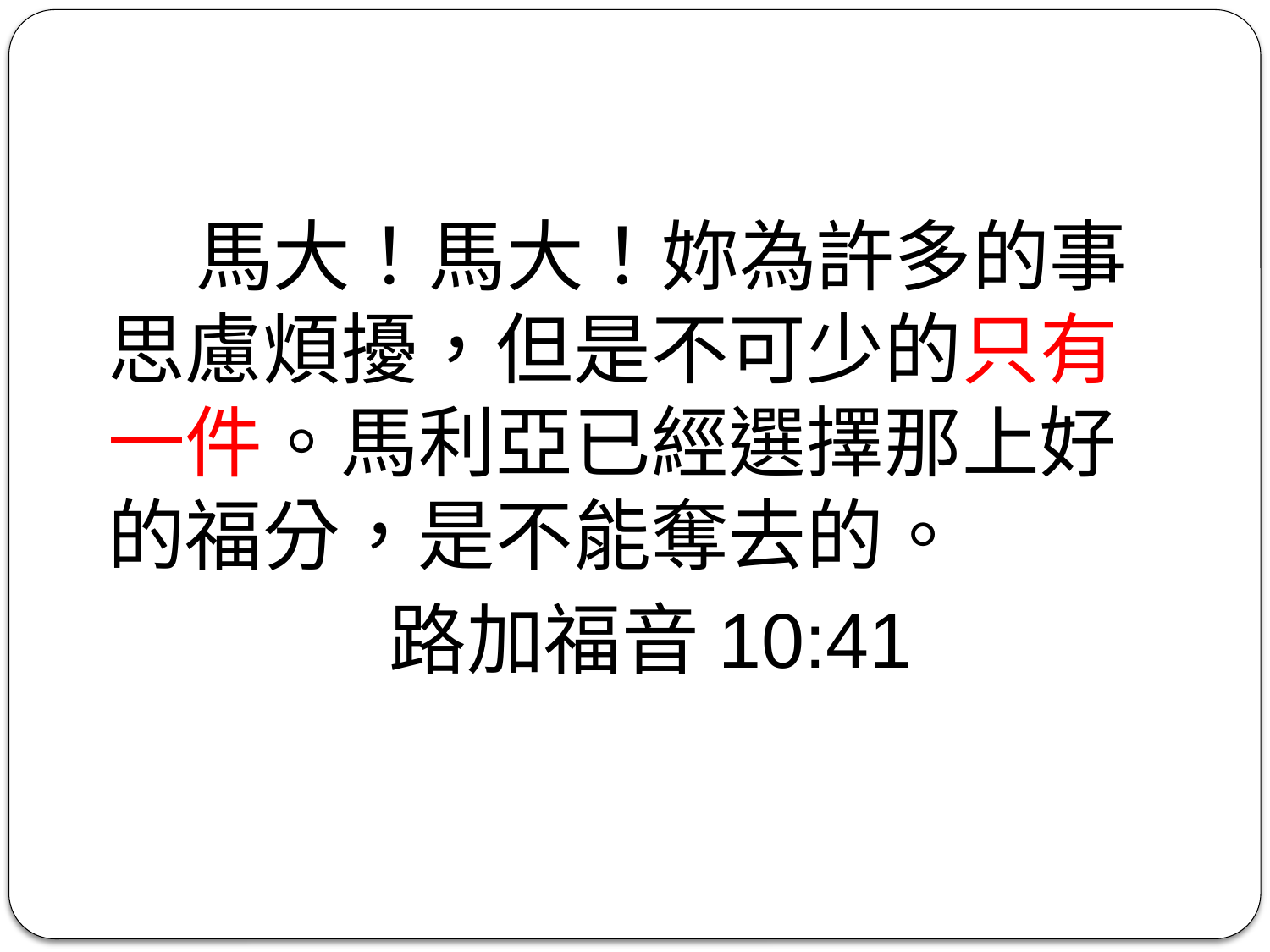

#
    馬大！馬大！妳為許多的事思慮煩擾，但是不可少的只有一件。馬利亞已經選擇那上好的福分，是不能奪去的。
路加福音10:41